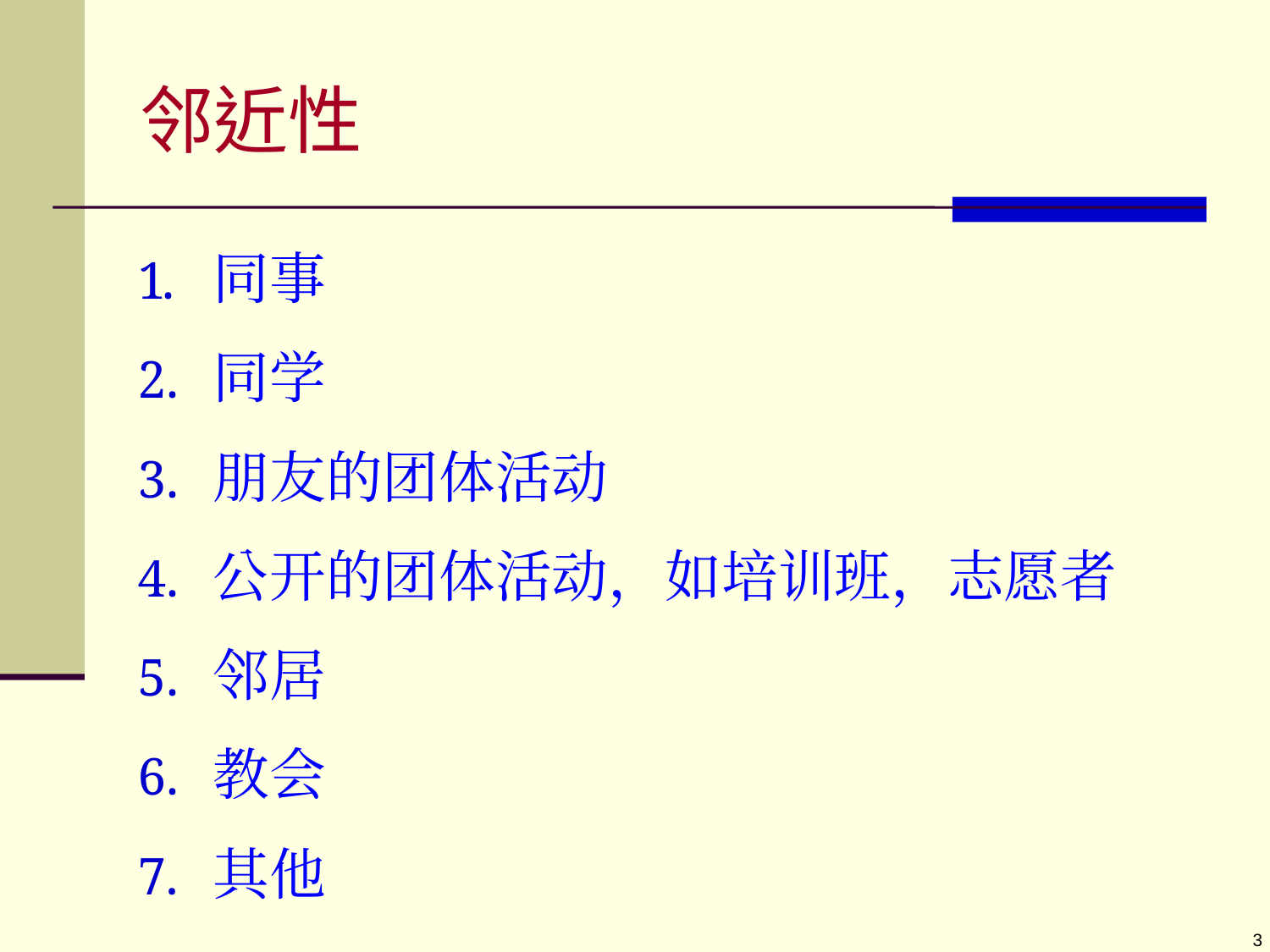

# 邻近性
同事
同学
朋友的团体活动
公开的团体活动，如培训班，志愿者
邻居
教会
其他
3